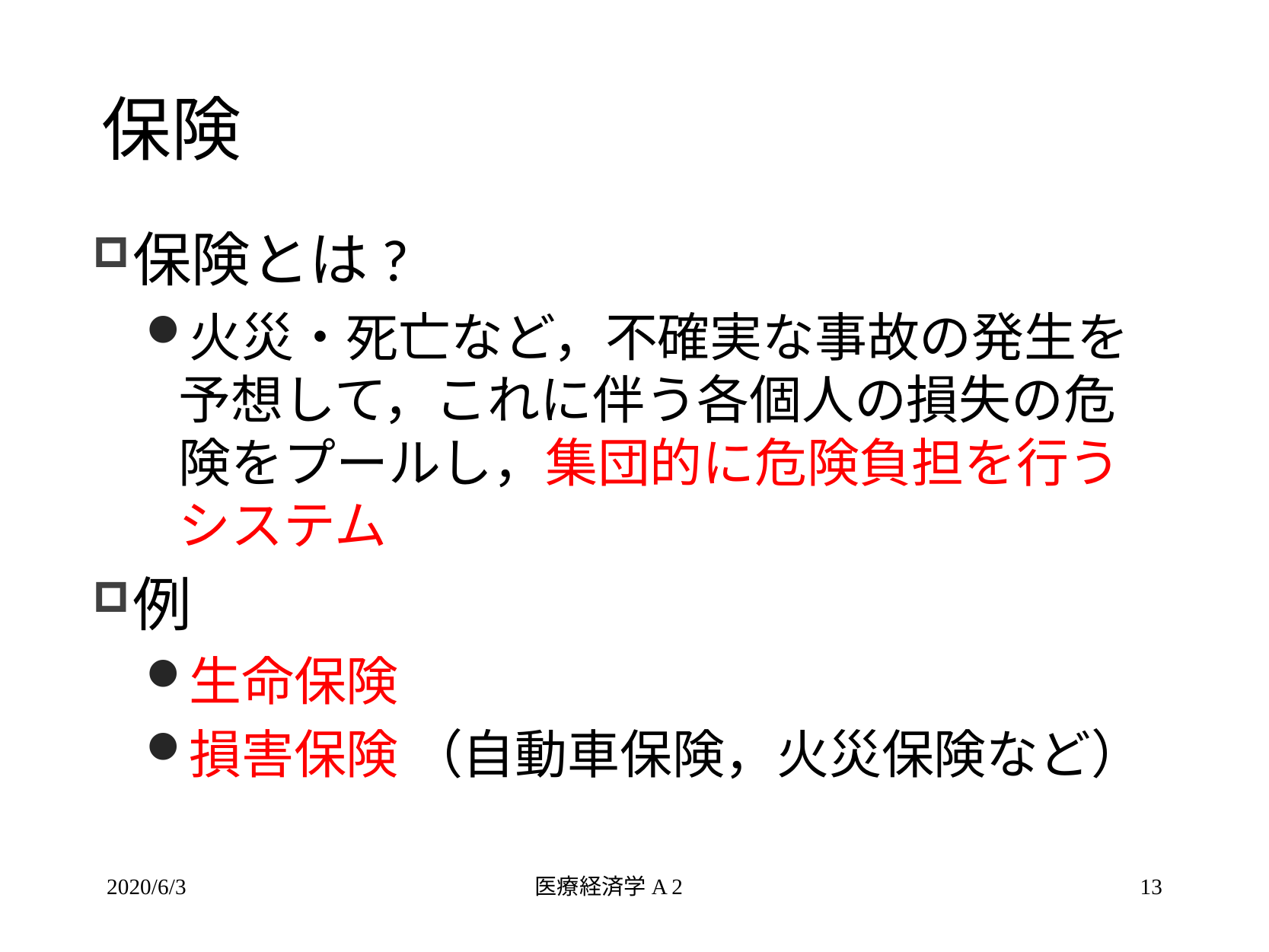

# 保険
保険とは?
火災・死亡など，不確実な事故の発生を予想して，これに伴う各個人の損失の危険をプールし，集団的に危険負担を行うシステム
例
生命保険
損害保険 （自動車保険，火災保険など）

2020/6/3
医療経済学A 2
13